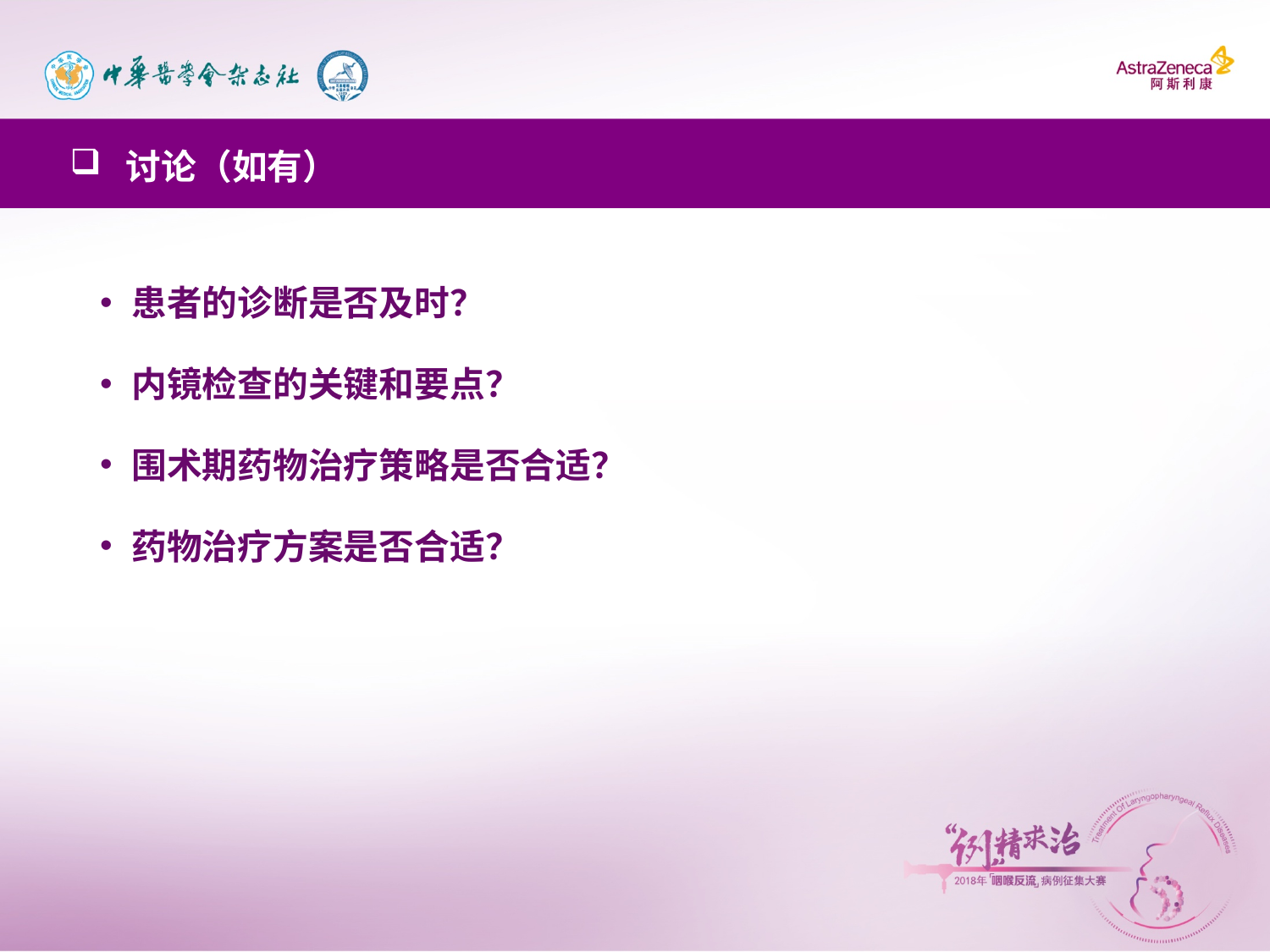

讨论（如有）
患者的诊断是否及时？
内镜检查的关键和要点？
围术期药物治疗策略是否合适？
药物治疗方案是否合适？